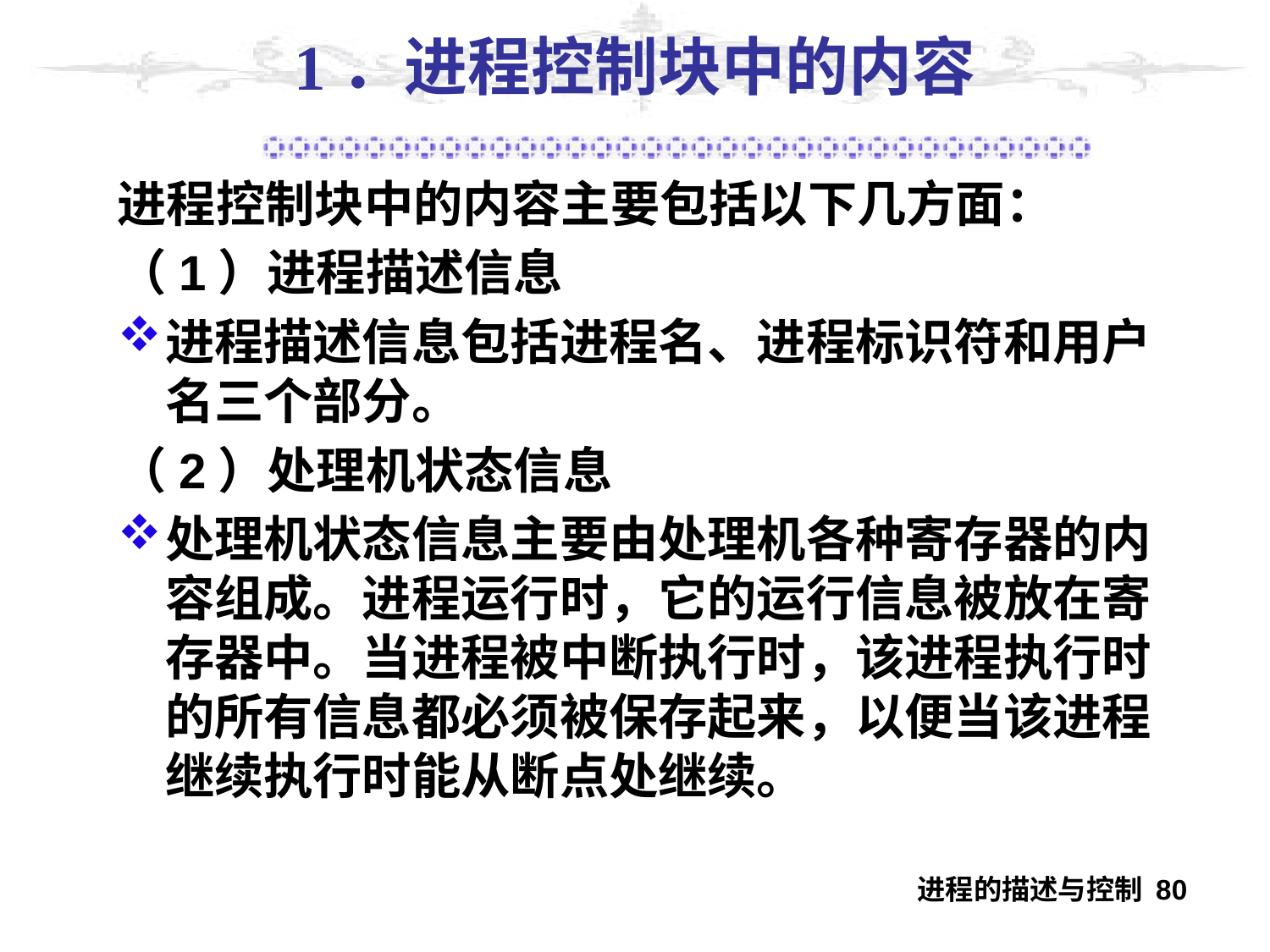

# 1．进程控制块中的内容
进程控制块中的内容主要包括以下几方面：
（1）进程描述信息
进程描述信息包括进程名、进程标识符和用户名三个部分。
（2）处理机状态信息
处理机状态信息主要由处理机各种寄存器的内容组成。进程运行时，它的运行信息被放在寄存器中。当进程被中断执行时，该进程执行时的所有信息都必须被保存起来，以便当该进程继续执行时能从断点处继续。